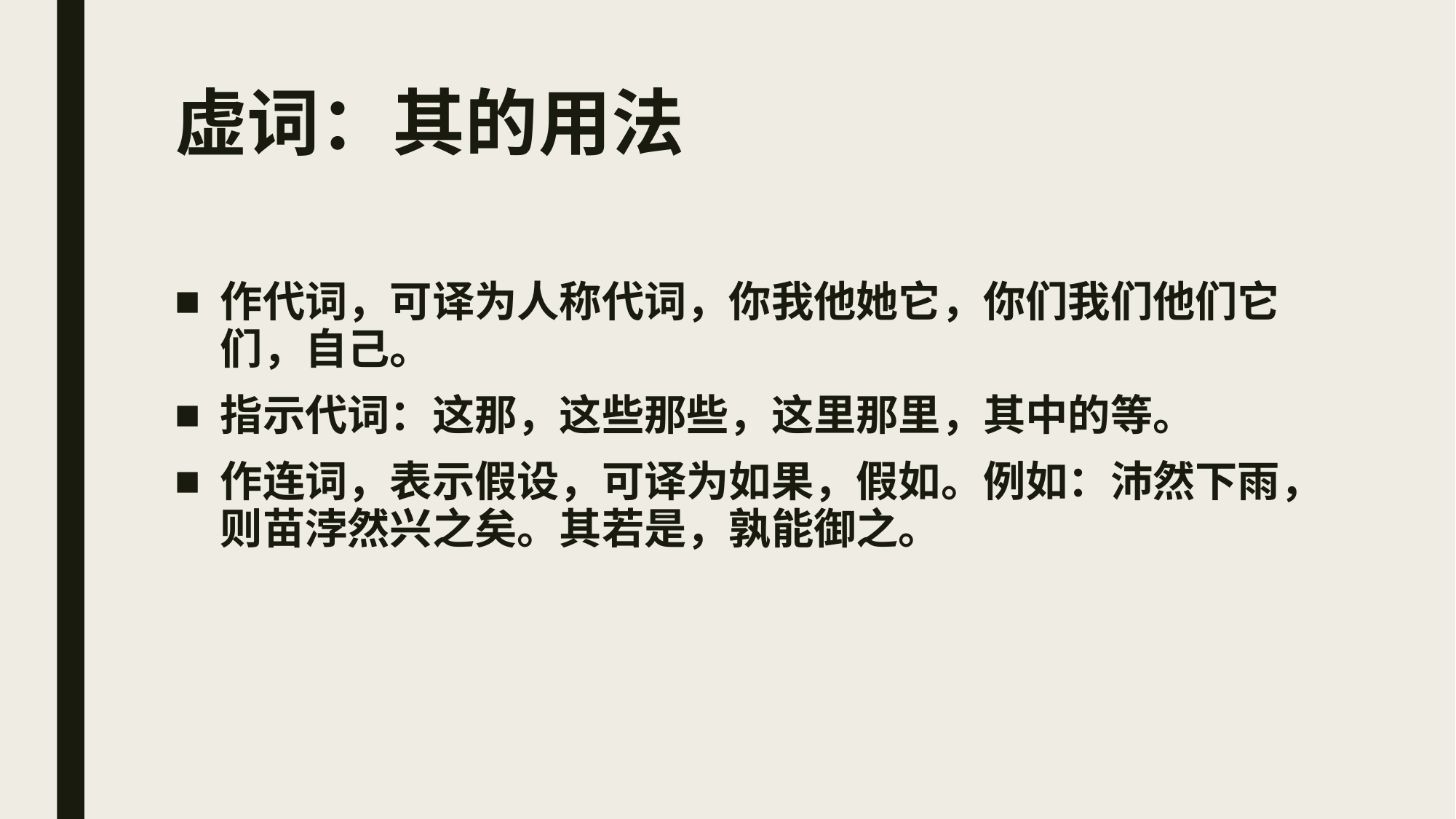

# 虚词：其的用法
作代词，可译为人称代词，你我他她它，你们我们他们它们，自己。
指示代词：这那，这些那些，这里那里，其中的等。
作连词，表示假设，可译为如果，假如。例如：沛然下雨，则苗浡然兴之矣。其若是，孰能御之。